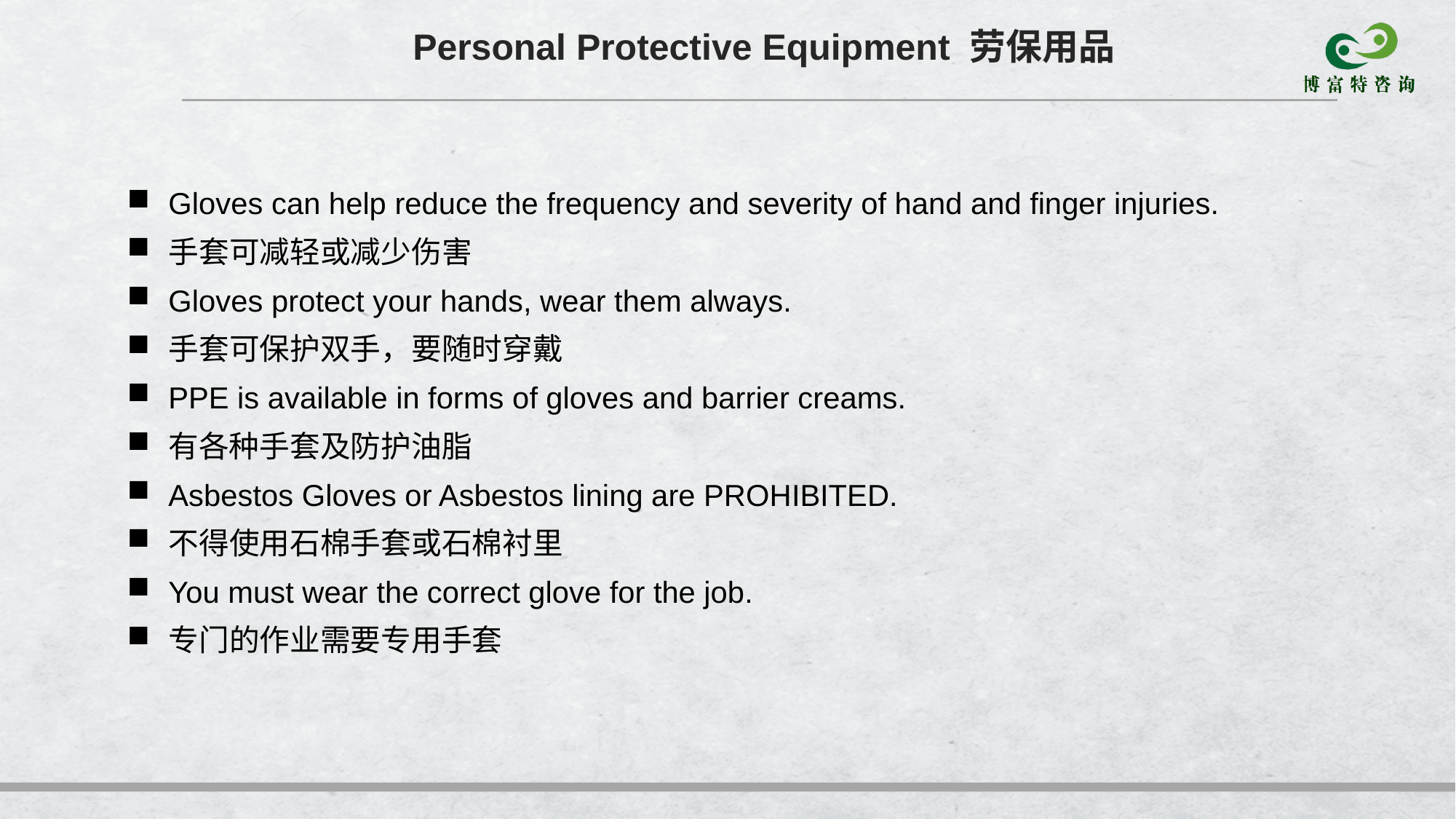

Personal Protective Equipment 劳保用品
Gloves can help reduce the frequency and severity of hand and finger injuries.
手套可减轻或减少伤害
Gloves protect your hands, wear them always.
手套可保护双手，要随时穿戴
PPE is available in forms of gloves and barrier creams.
有各种手套及防护油脂
Asbestos Gloves or Asbestos lining are PROHIBITED.
不得使用石棉手套或石棉衬里
You must wear the correct glove for the job.
专门的作业需要专用手套